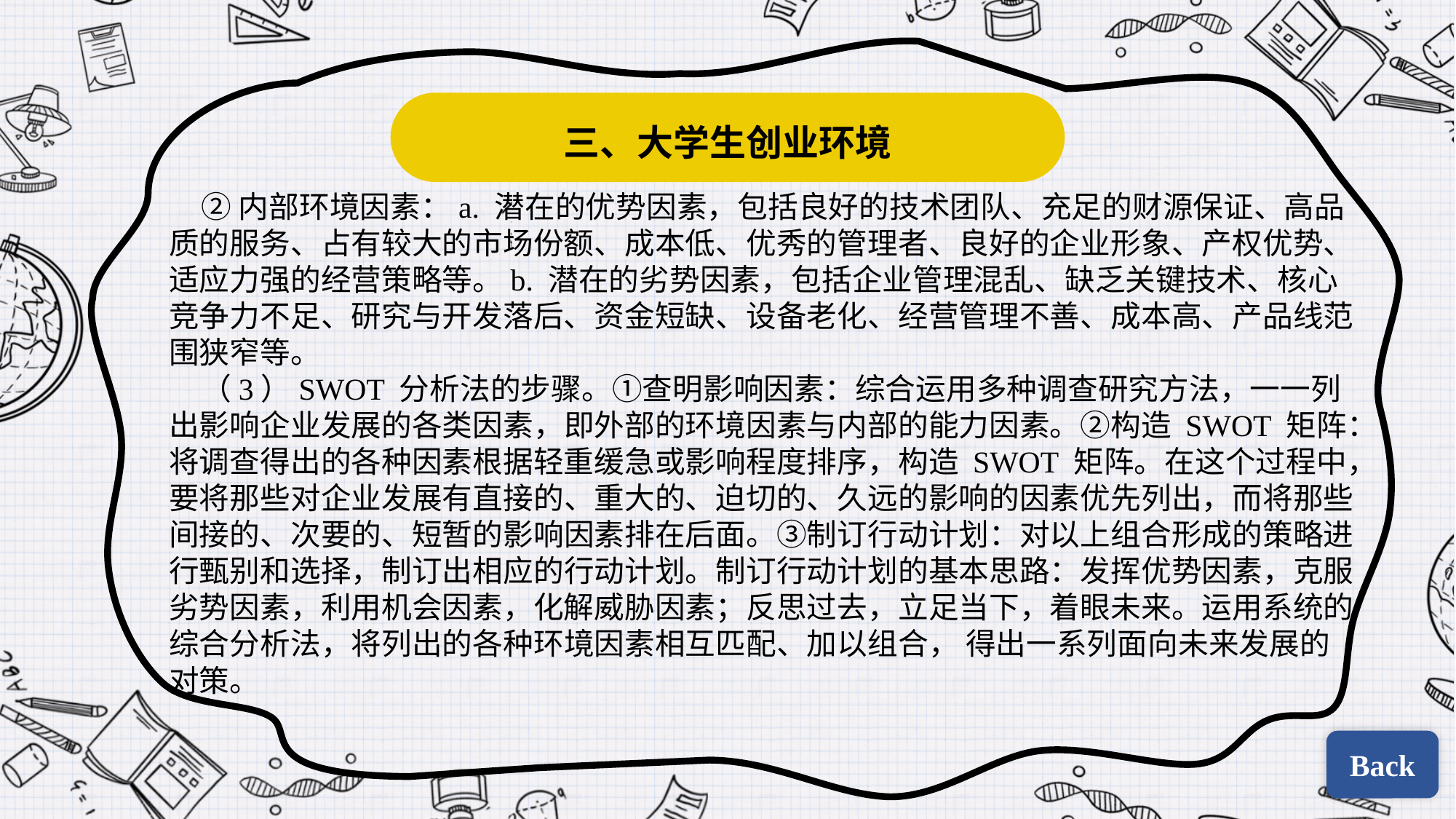

三、大学生创业环境
②内部环境因素：a. 潜在的优势因素，包括良好的技术团队、充足的财源保证、高品质的服务、占有较大的市场份额、成本低、优秀的管理者、良好的企业形象、产权优势、适应力强的经营策略等。b. 潜在的劣势因素，包括企业管理混乱、缺乏关键技术、核心竞争力不足、研究与开发落后、资金短缺、设备老化、经营管理不善、成本高、产品线范围狭窄等。
（3）SWOT 分析法的步骤。①查明影响因素：综合运用多种调查研究方法，一一列出影响企业发展的各类因素，即外部的环境因素与内部的能力因素。②构造 SWOT 矩阵：将调查得出的各种因素根据轻重缓急或影响程度排序，构造 SWOT 矩阵。在这个过程中，要将那些对企业发展有直接的、重大的、迫切的、久远的影响的因素优先列出，而将那些间接的、次要的、短暂的影响因素排在后面。③制订行动计划：对以上组合形成的策略进行甄别和选择，制订出相应的行动计划。制订行动计划的基本思路：发挥优势因素，克服劣势因素，利用机会因素，化解威胁因素；反思过去，立足当下，着眼未来。运用系统的综合分析法，将列出的各种环境因素相互匹配、加以组合， 得出一系列面向未来发展的对策。

Back